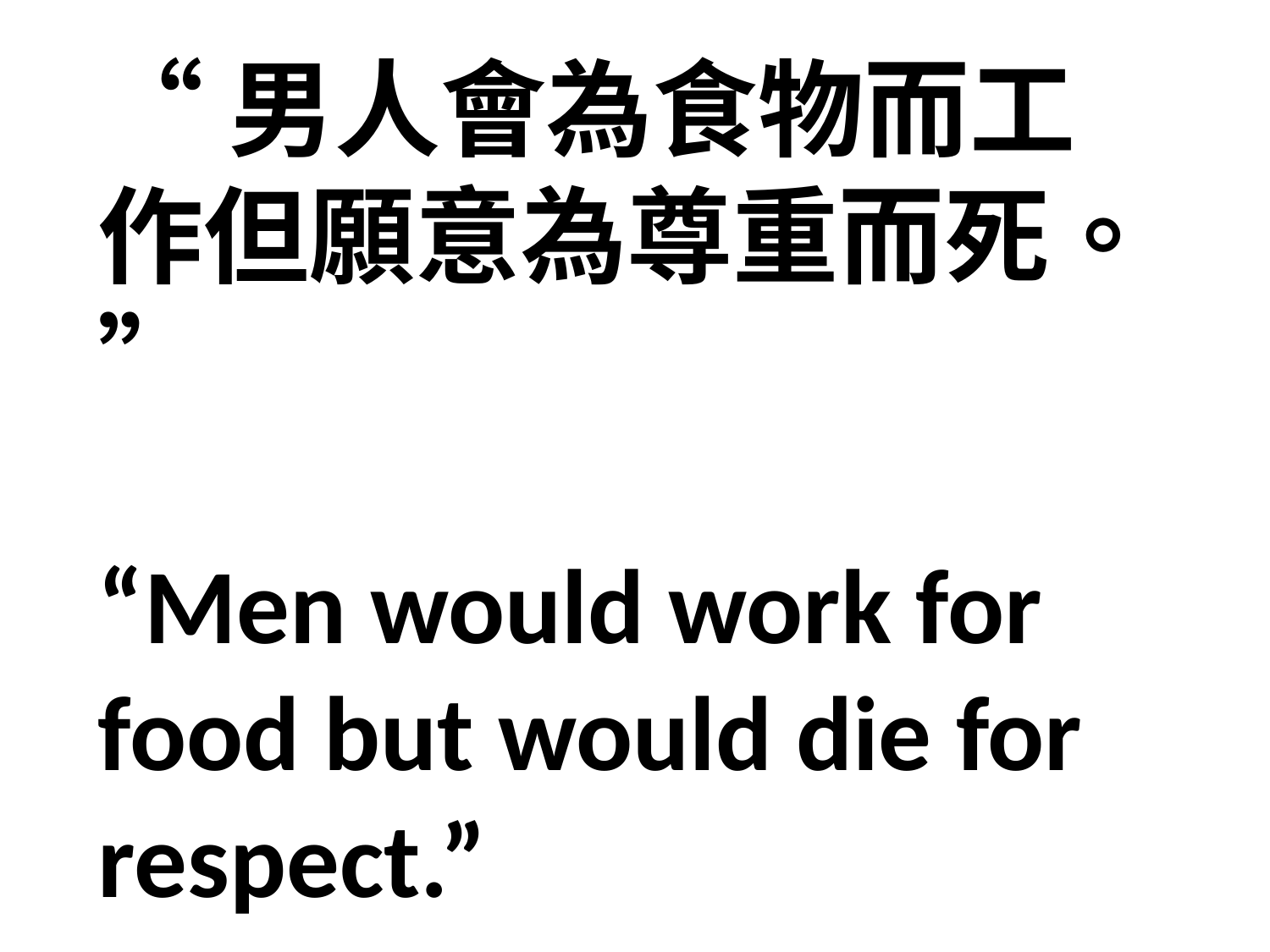

“男人會為食物而工作但願意為尊重而死。”

“Men would work for food but would die for respect.”